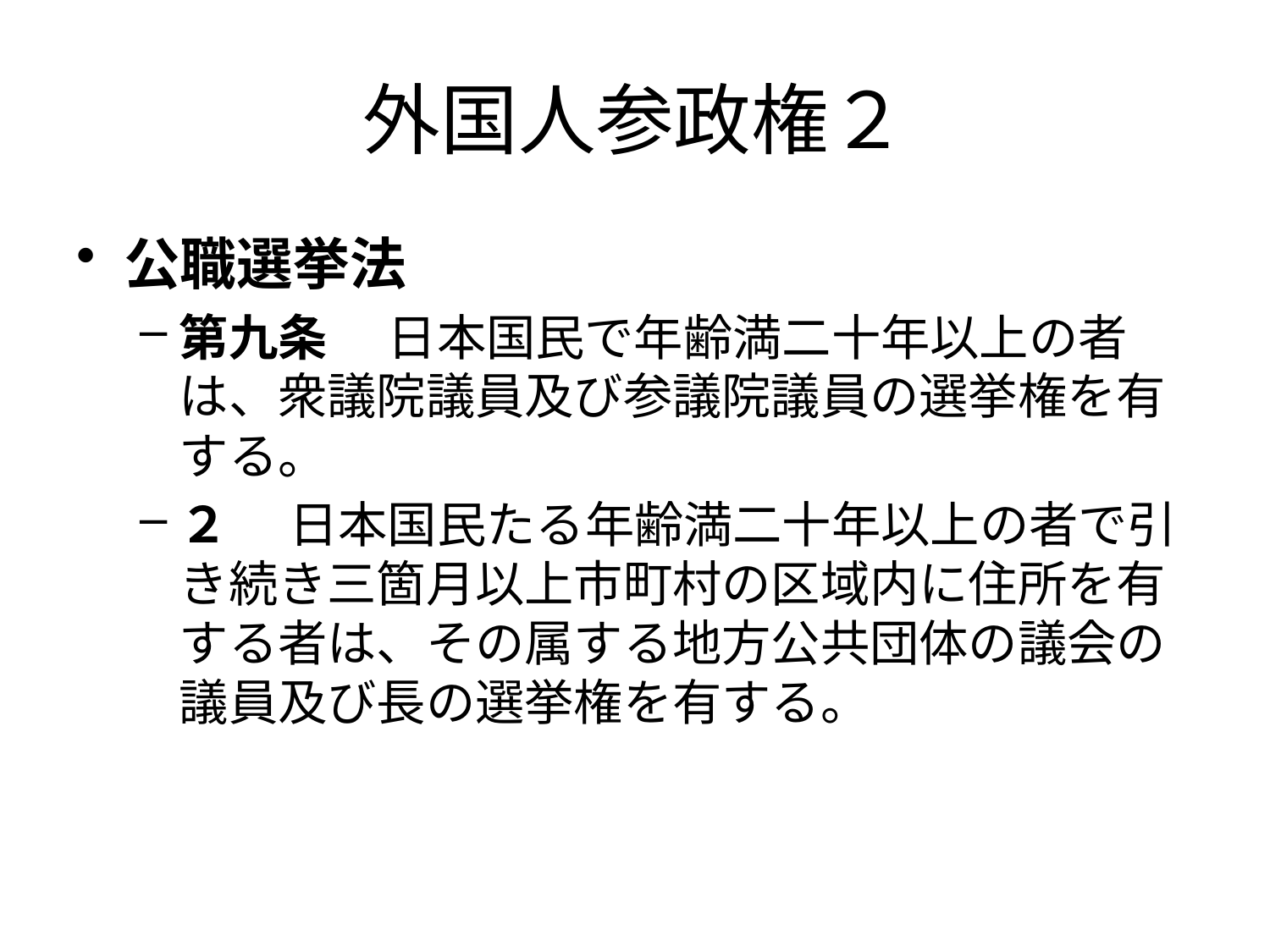

# 外国人参政権２
公職選挙法
第九条 　日本国民で年齢満二十年以上の者は、衆議院議員及び参議院議員の選挙権を有する。
２ 　日本国民たる年齢満二十年以上の者で引き続き三箇月以上市町村の区域内に住所を有する者は、その属する地方公共団体の議会の議員及び長の選挙権を有する。